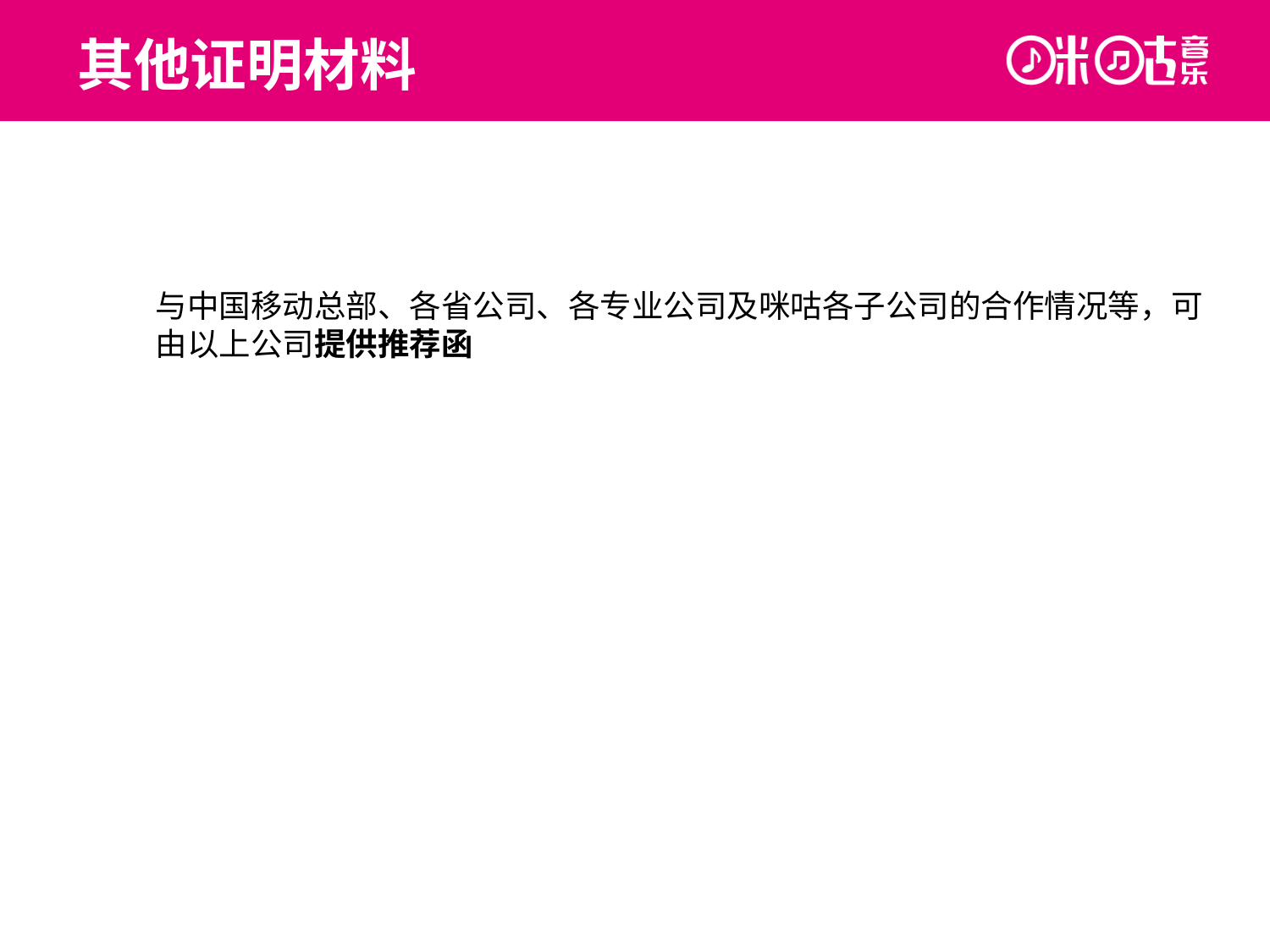

# 其他证明材料
与中国移动总部、各省公司、各专业公司及咪咕各子公司的合作情况等，可由以上公司提供推荐函